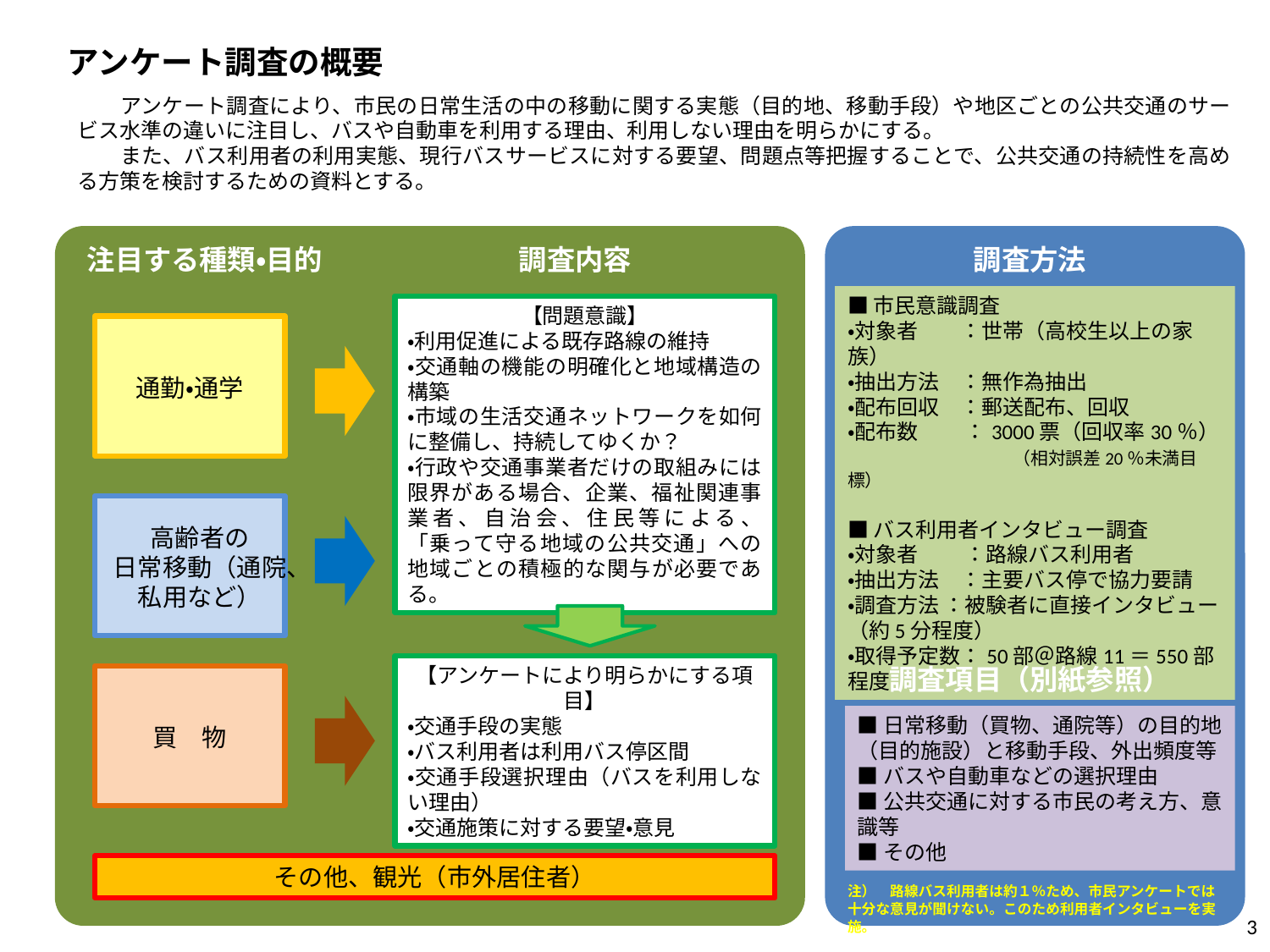

アンケート調査の概要
　　アンケート調査により、市民の日常生活の中の移動に関する実態（目的地、移動手段）や地区ごとの公共交通のサービス水準の違いに注目し、バスや自動車を利用する理由、利用しない理由を明らかにする。
　　また、バス利用者の利用実態、現行バスサービスに対する要望、問題点等把握することで、公共交通の持続性を高める方策を検討するための資料とする。

注目する種類・目的
調査内容
調査方法
■市民意識調査
・対象者　　：世帯（高校生以上の家族）
・抽出方法　：無作為抽出
・配布回収　：郵送配布、回収
・配布数　　 ：3000票（回収率30％）
　　　　　　　　（相対誤差20％未満目標）

■バス利用者インタビュー調査
・対象者　　 ：路線バス利用者
・抽出方法　：主要バス停で協力要請
・調査方法 ：被験者に直接インタビュー（約5分程度）
・取得予定数：50部＠路線11＝550部程度
【問題意識】
・利用促進による既存路線の維持
・交通軸の機能の明確化と地域構造の構築
・市域の生活交通ネットワークを如何に整備し、持続してゆくか？
・行政や交通事業者だけの取組みには限界がある場合、企業、福祉関連事業者、自治会、住民等による、「乗って守る地域の公共交通」への地域ごとの積極的な関与が必要である。

通勤・通学

高齢者の
日常移動（通院、私用など）

【アンケートにより明らかにする項目】
・交通手段の実態
・バス利用者は利用バス停区間
・交通手段選択理由（バスを利用しない理由）
・交通施策に対する要望・意見
調査項目（別紙参照）

■日常移動（買物、通院等）の目的地（目的施設）と移動手段、外出頻度等
■バスや自動車などの選択理由
■公共交通に対する市民の考え方、意識等
■その他
買　物
その他、観光（市外居住者）
注）　路線バス利用者は約１％ため、市民アンケートでは十分な意見が聞けない。このため利用者インタビューを実施。
3